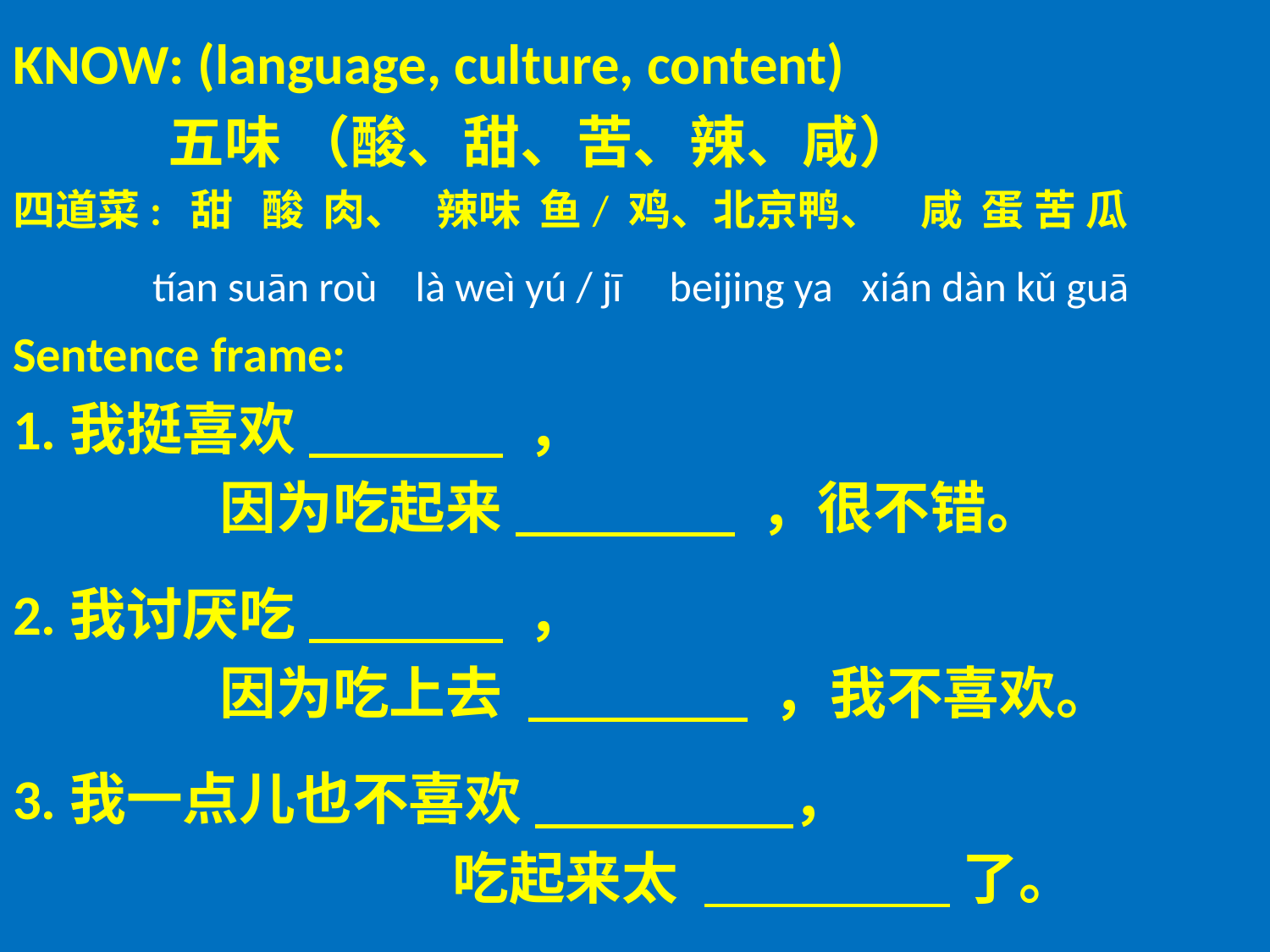

KNOW: (language, culture, content)
           五味 （酸、甜、苦、辣、咸）
四道菜:  甜   酸  肉、   辣味  鱼/ 鸡、北京鸭、    咸  蛋 苦 瓜
           tían suān roù    là weì yú / jī     beijing ya   xián dàn kǔ guā
Sentence frame:
1.我挺喜欢                  ，
               因为吃起来                    ，很不错。

2.我讨厌吃                  ，
               因为吃上去                     ，我不喜欢。

3.我一点儿也不喜欢                     ，
                                 吃起来太                      了。